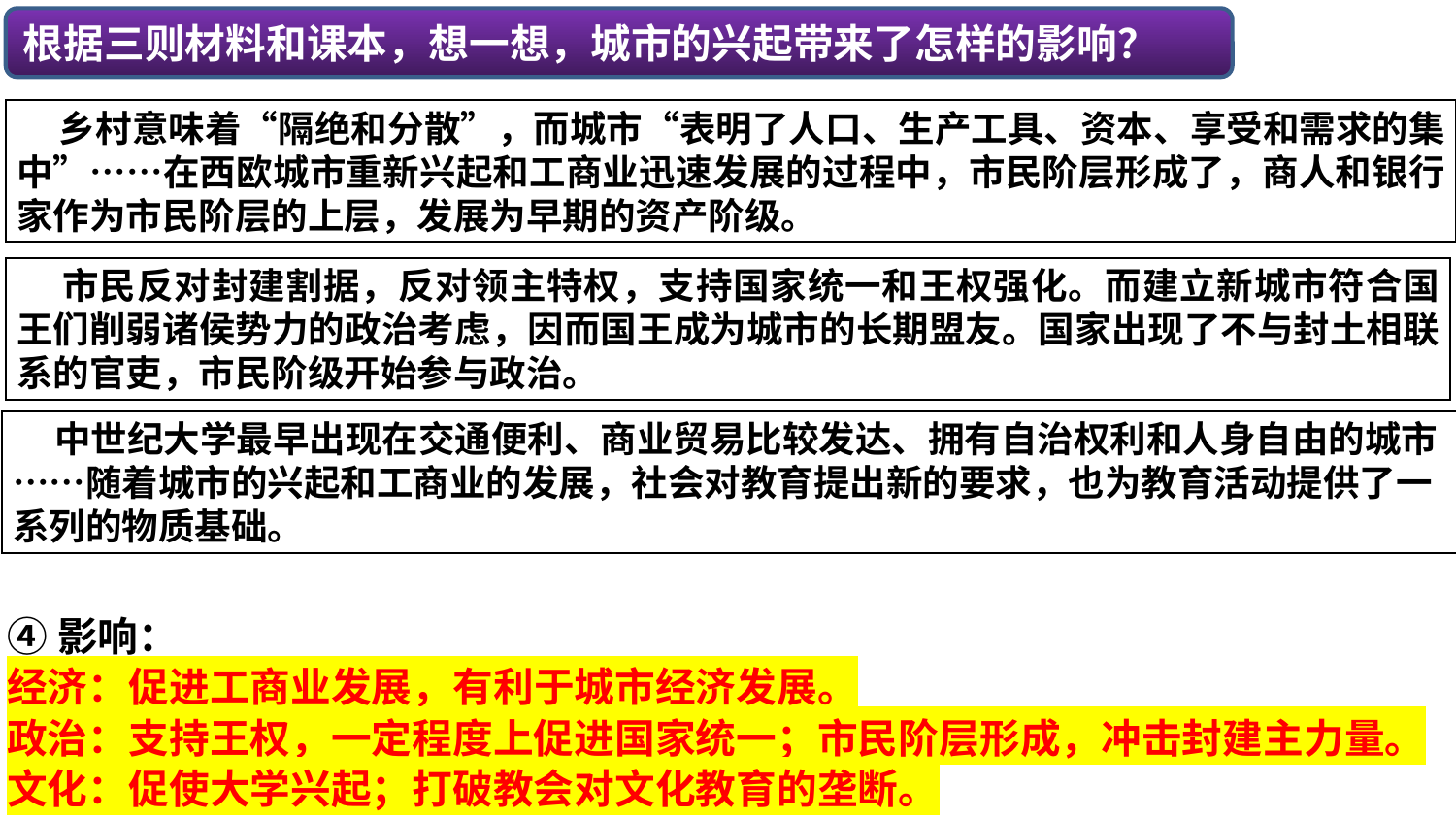

根据三则材料和课本，想一想，城市的兴起带来了怎样的影响？
    乡村意味着“隔绝和分散”，而城市“表明了人口、生产工具、资本、享受和需求的集中”……在西欧城市重新兴起和工商业迅速发展的过程中，市民阶层形成了，商人和银行家作为市民阶层的上层，发展为早期的资产阶级。
    市民反对封建割据，反对领主特权，支持国家统一和王权强化。而建立新城市符合国王们削弱诸侯势力的政治考虑，因而国王成为城市的长期盟友。国家出现了不与封土相联系的官吏，市民阶级开始参与政治。
    中世纪大学最早出现在交通便利、商业贸易比较发达、拥有自治权利和人身自由的城市……随着城市的兴起和工商业的发展，社会对教育提出新的要求，也为教育活动提供了一系列的物质基础。
④影响：
经济：促进工商业发展，有利于城市经济发展。
政治：支持王权，一定程度上促进国家统一；市民阶层形成，冲击封建主力量。
文化：促使大学兴起；打破教会对文化教育的垄断。